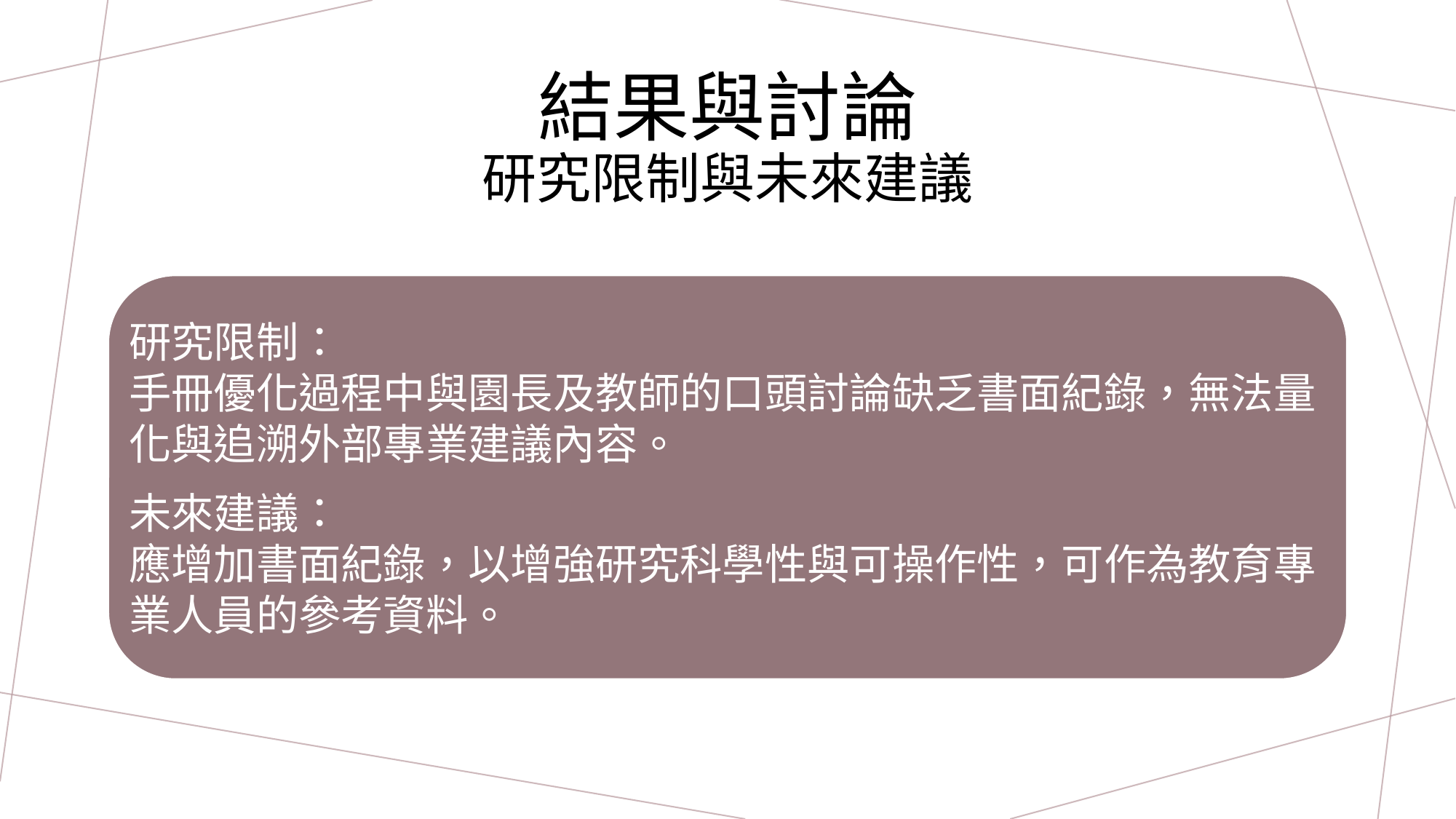

# 結果與討論 研究限制與未來建議

研究限制：
手冊優化過程中與園長及教師的口頭討論缺乏書面紀錄，無法量化與追溯外部專業建議內容。

未來建議：
應增加書面紀錄，以增強研究科學性與可操作性，可作為教育專業人員的參考資料。